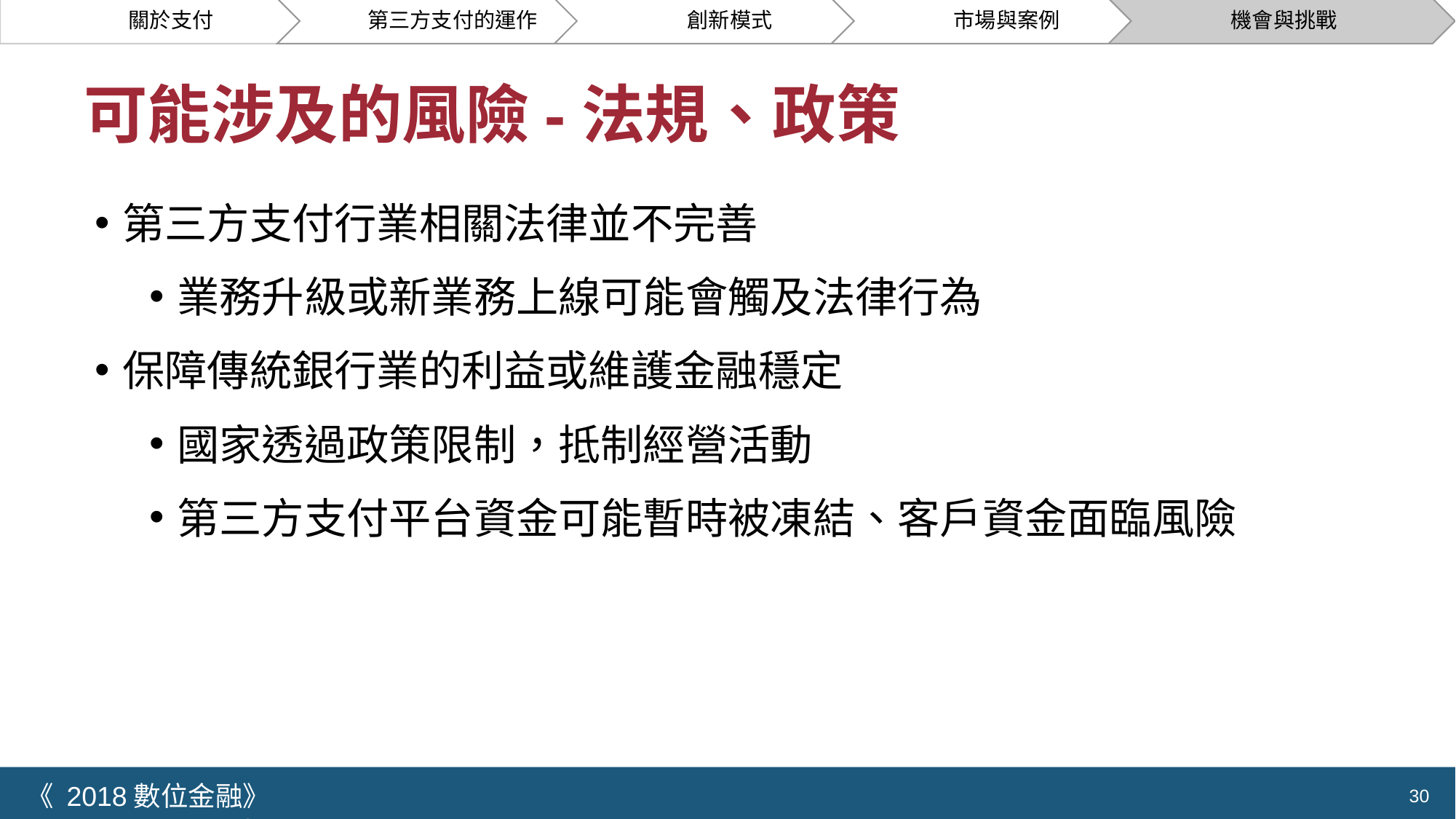

關於支付
第三方支付的運作
創新模式
市場與案例
機會與挑戰
# 可能涉及的風險-法規、政策
第三方支付行業相關法律並不完善
業務升級或新業務上線可能會觸及法律行為
保障傳統銀行業的利益或維護金融穩定
國家透過政策限制，抵制經營活動
第三方支付平台資金可能暫時被凍結、客戶資金面臨風險
《 2018數位金融》                                                                                                                                             	NCTU.IIM.IEBI Lab
30